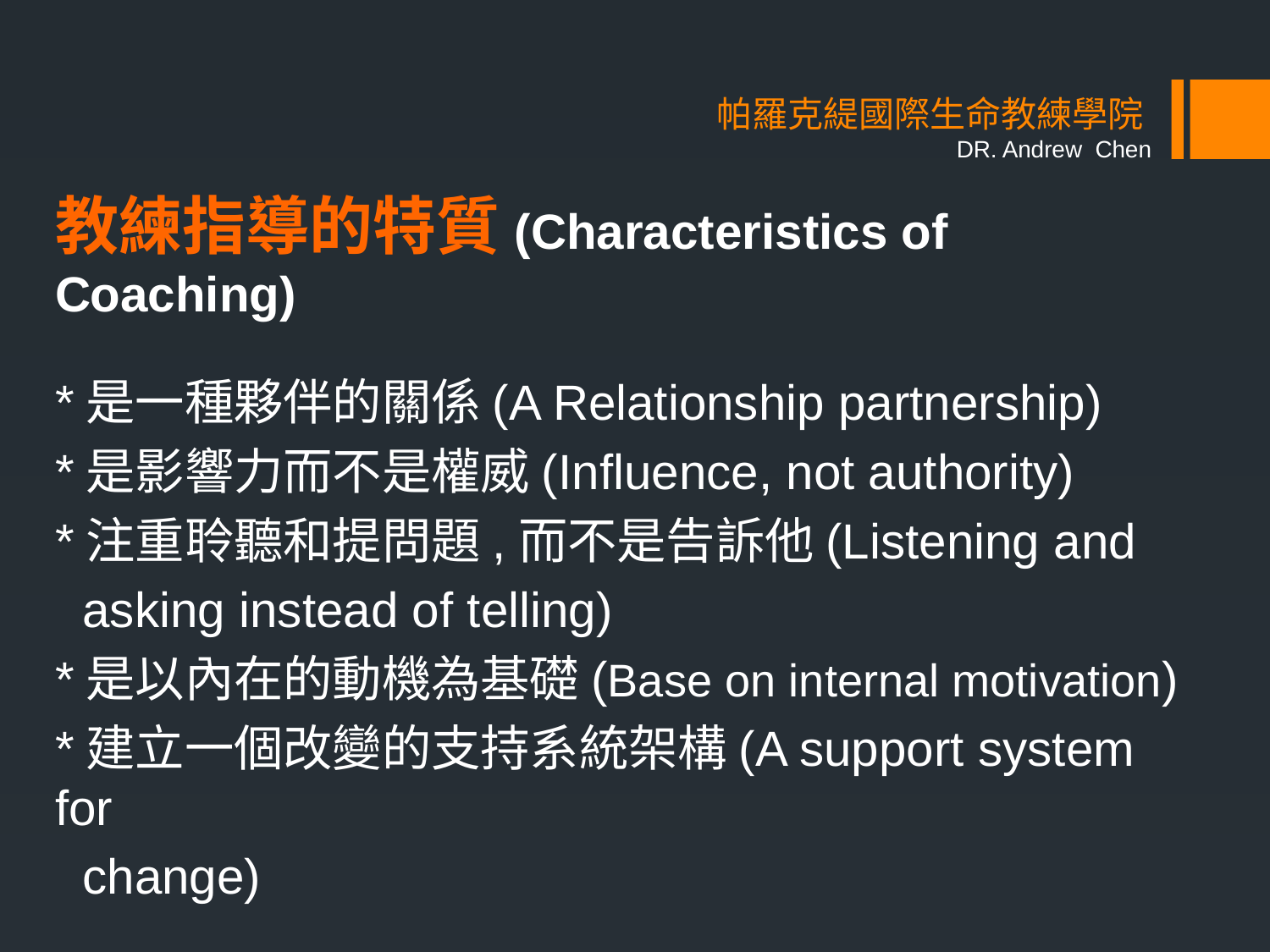

# 帕羅克緹國際生命教練學院 DR. Andrew  Chen
教練指導的特質(Characteristics of Coaching)

*是一種夥伴的關係(A Relationship partnership)
*是影響力而不是權威(Influence, not authority)
*注重聆聽和提問題,而不是告訴他(Listening and
  asking instead of telling)
*是以內在的動機為基礎(Base on internal motivation)
*建立一個改變的支持系統架構(A support system for
  change)